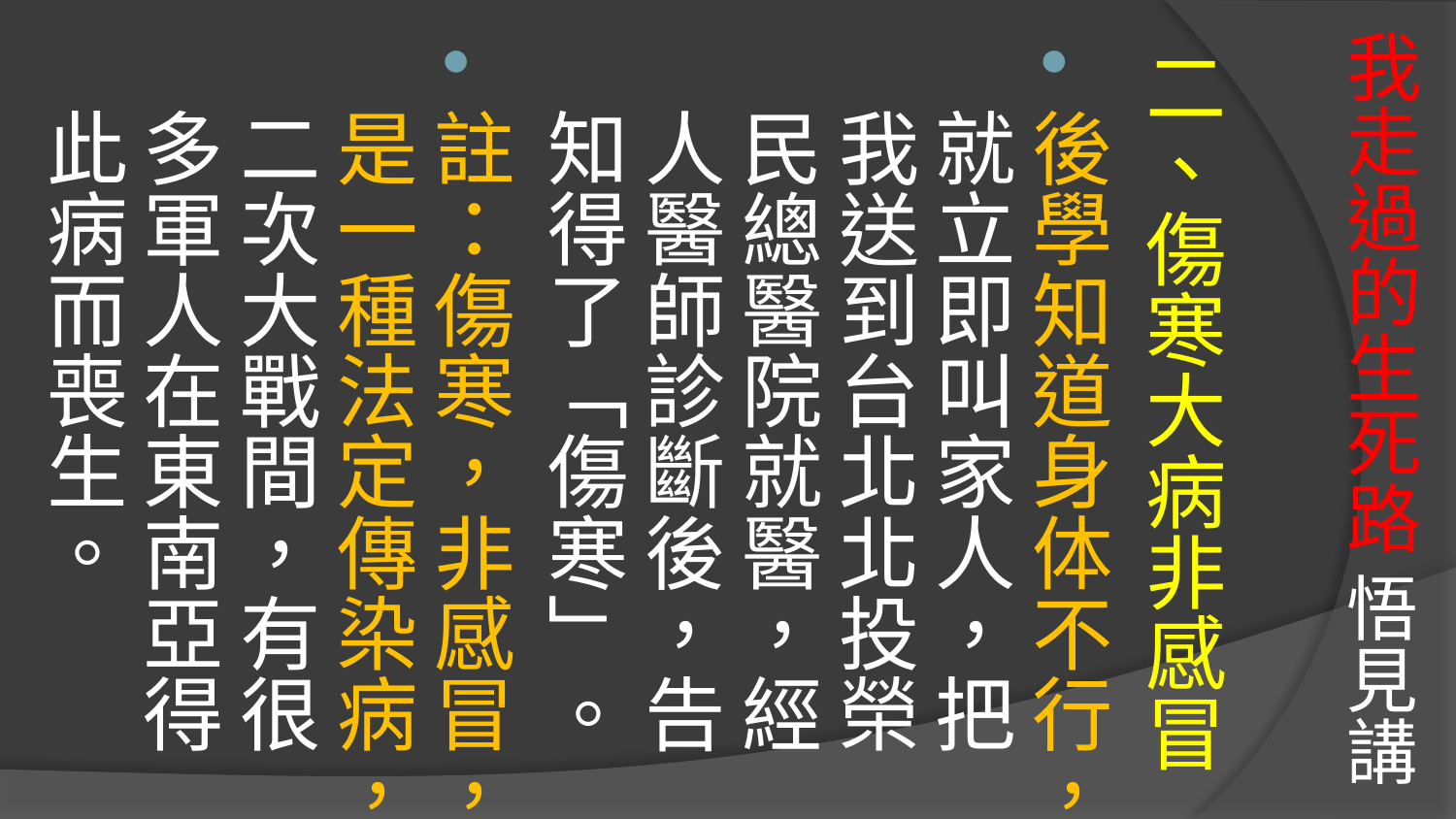

# 我走過的生死路 悟見講
二、傷寒大病非感冒
後學知道身体不行，就立即叫家人，把我送到台北北投榮民總醫院就醫，經人醫師診斷後，告知得了「傷寒」。
註：傷寒，非感冒，是一種法定傳染病，二次大戰間，有很多軍人在東南亞得此病而喪生。